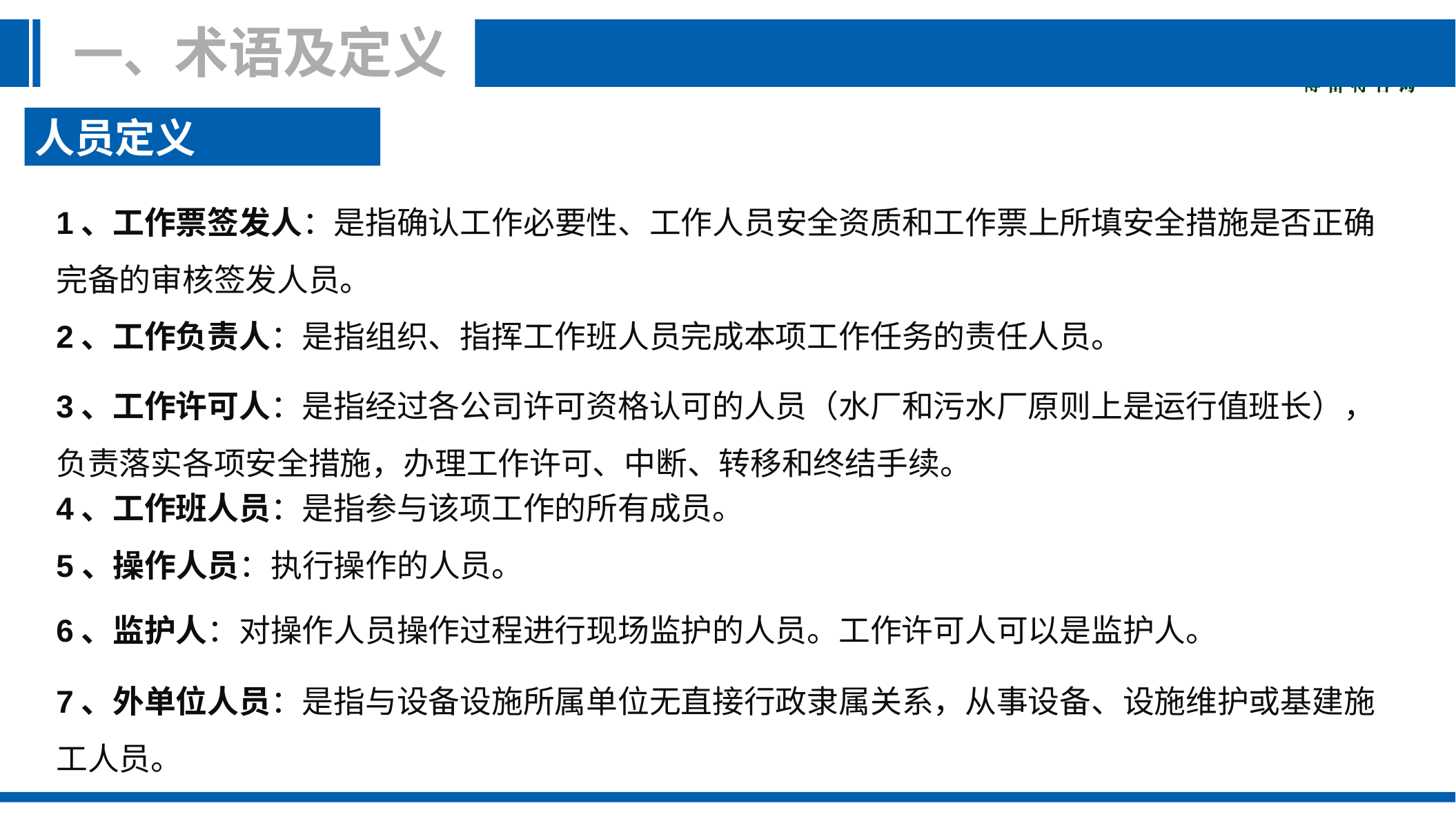

一、术语及定义
人员定义
1、工作票签发人：是指确认工作必要性、工作人员安全资质和工作票上所填安全措施是否正确完备的审核签发人员。
2、工作负责人：是指组织、指挥工作班人员完成本项工作任务的责任人员。
3、工作许可人：是指经过各公司许可资格认可的人员（水厂和污水厂原则上是运行值班长），负责落实各项安全措施，办理工作许可、中断、转移和终结手续。
4、工作班人员：是指参与该项工作的所有成员。
5、操作人员：执行操作的人员。
6、监护人：对操作人员操作过程进行现场监护的人员。工作许可人可以是监护人。
7、外单位人员：是指与设备设施所属单位无直接行政隶属关系，从事设备、设施维护或基建施工人员。